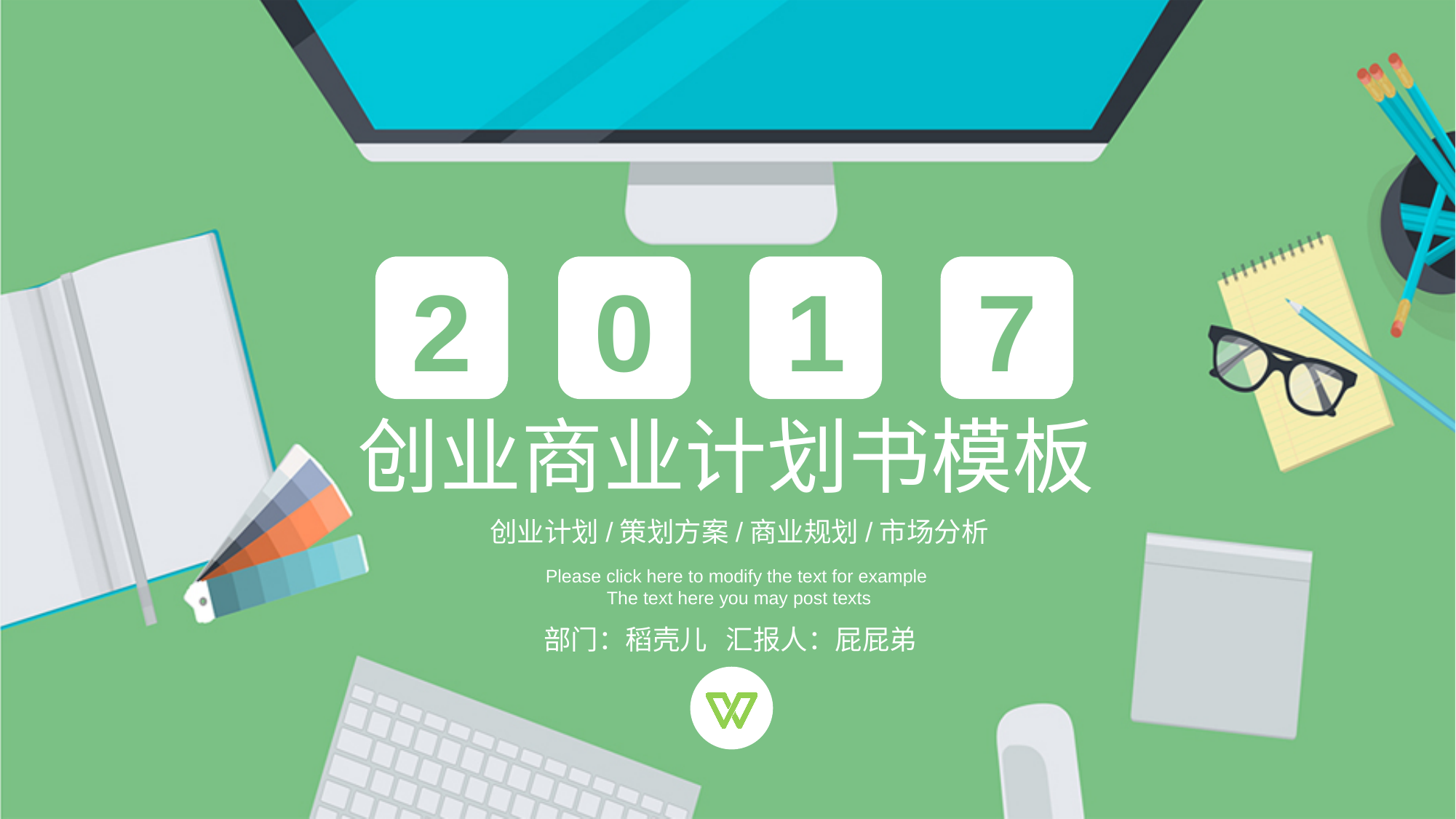

2
0
1
7
创业商业计划书模板
创业计划/策划方案/商业规划/市场分析
Please click here to modify the text for example
The text here you may post texts
部门：稻壳儿   汇报人：屁屁弟